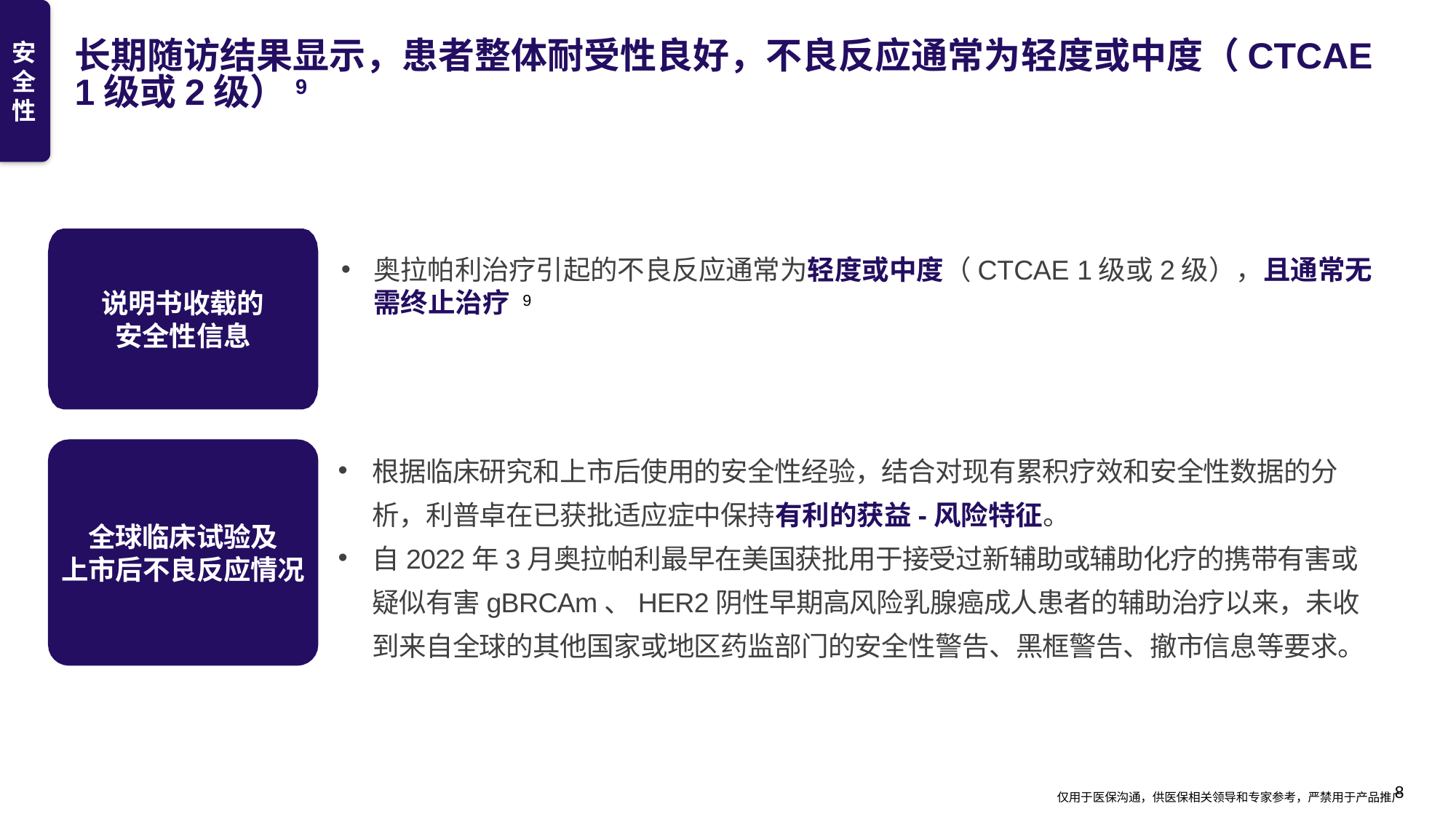

# 长期随访结果显示，患者整体耐受性良好，不良反应通常为轻度或中度（CTCAE 1级或2级）9
安全性
说明书收载的
安全性信息
奥拉帕利治疗引起的不良反应通常为轻度或中度（CTCAE 1级或2级），且通常无需终止治疗 9
全球临床试验及
上市后不良反应情况
根据临床研究和上市后使用的安全性经验，结合对现有累积疗效和安全性数据的分析，利普卓在已获批适应症中保持有利的获益-风险特征。
自2022年3月奥拉帕利最早在美国获批用于接受过新辅助或辅助化疗的携带有害或疑似有害gBRCAm、HER2阴性早期高风险乳腺癌成人患者的辅助治疗以来，未收到来自全球的其他国家或地区药监部门的安全性警告、黑框警告、撤市信息等要求。
8
仅用于医保沟通，供医保相关领导和专家参考，严禁用于产品推广